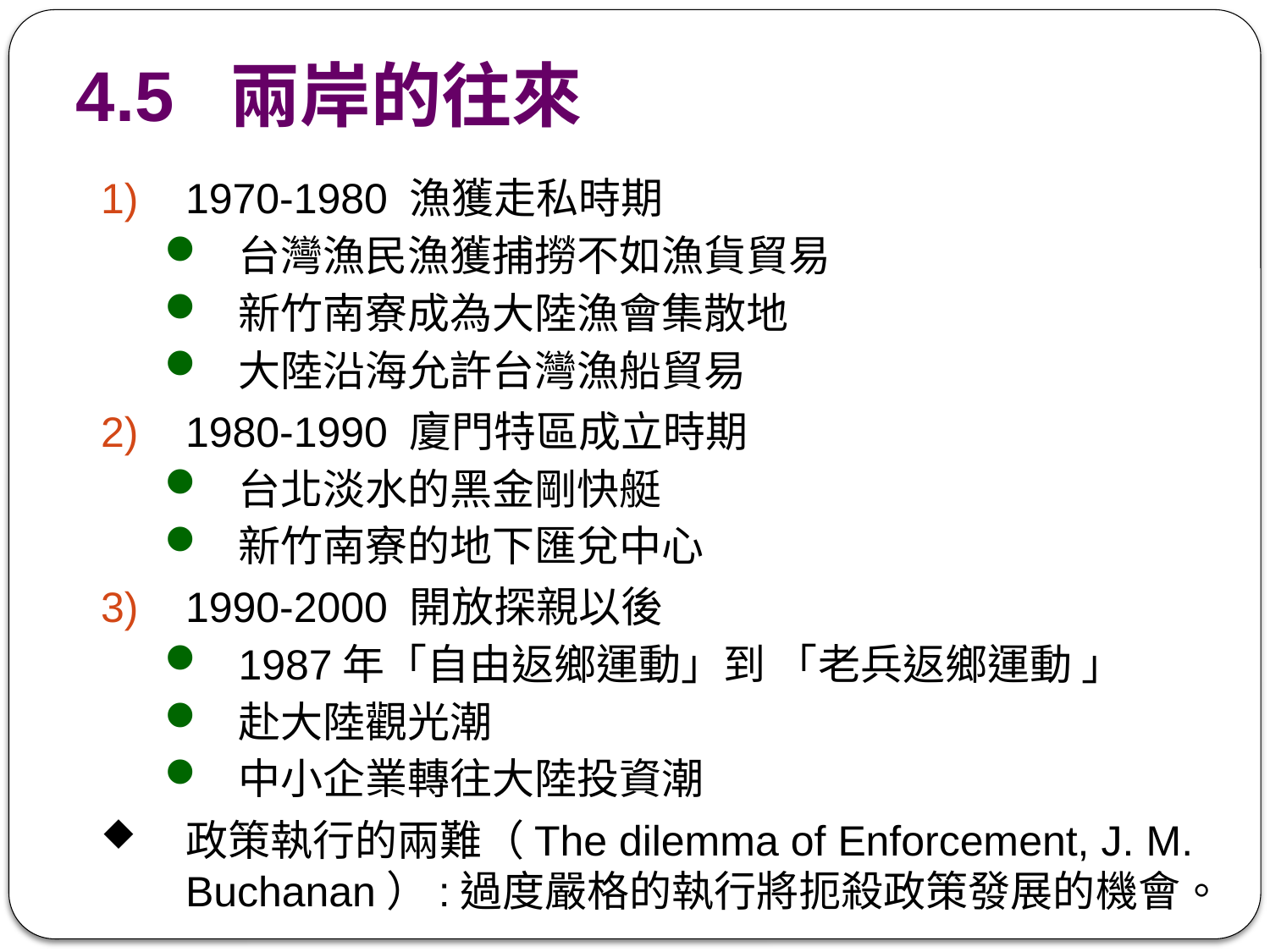

# 4.5  兩岸的往來
1970-1980 漁獲走私時期
台灣漁民漁獲捕撈不如漁貨貿易
新竹南寮成為大陸漁會集散地
大陸沿海允許台灣漁船貿易
1980-1990 廈門特區成立時期
台北淡水的黑金剛快艇
新竹南寮的地下匯兌中心
1990-2000 開放探親以後
1987年「自由返鄉運動」到 「老兵返鄉運動 」
赴大陸觀光潮
中小企業轉往大陸投資潮
政策執行的兩難（The dilemma of Enforcement, J. M. Buchanan）:過度嚴格的執行將扼殺政策發展的機會。
38